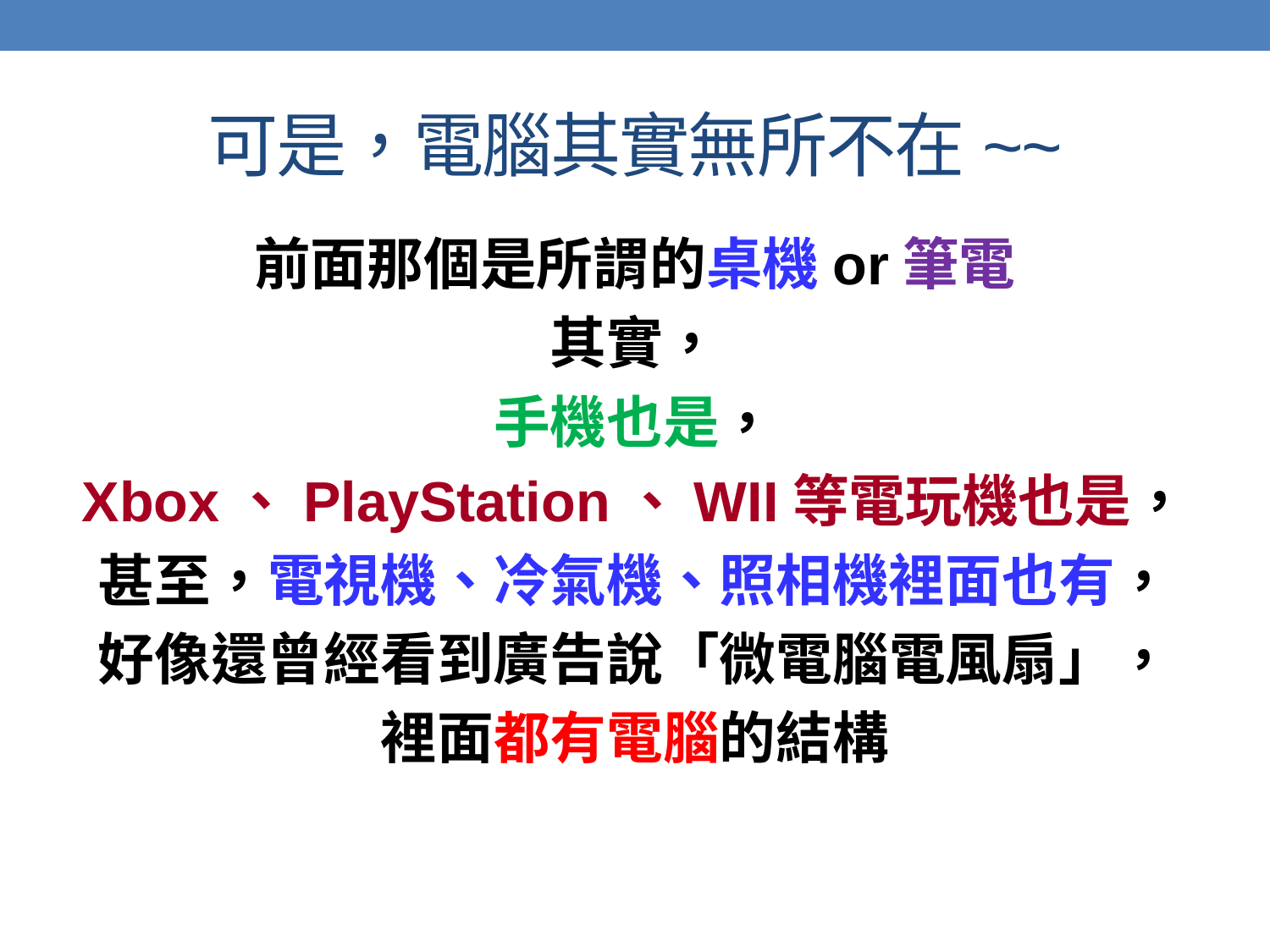

# 可是，電腦其實無所不在~~
前面那個是所謂的桌機or筆電
其實，
手機也是，
Xbox、PlayStation、WII等電玩機也是，
甚至，電視機、冷氣機、照相機裡面也有，
好像還曾經看到廣告說「微電腦電風扇」，
裡面都有電腦的結構